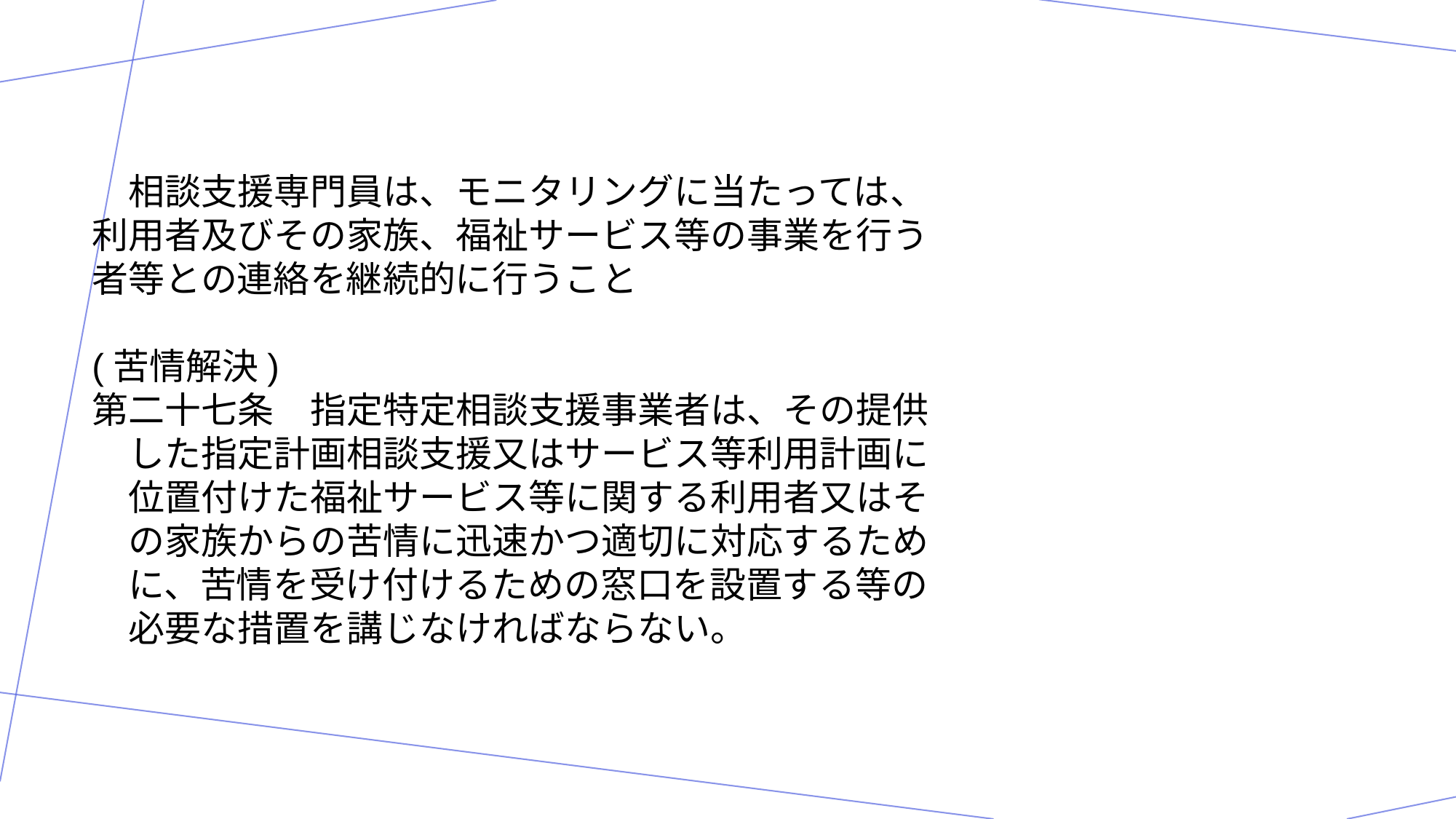

相談支援専門員は、モニタリングに当たっては、利用者及びその家族、福祉サービス等の事業を行う者等との連絡を継続的に行うこと

(苦情解決)
第二十七条　指定特定相談支援事業者は、その提供
　した指定計画相談支援又はサービス等利用計画に
　位置付けた福祉サービス等に関する利用者又はそ
　の家族からの苦情に迅速かつ適切に対応するため
　に、苦情を受け付けるための窓口を設置する等の
　必要な措置を講じなければならない。